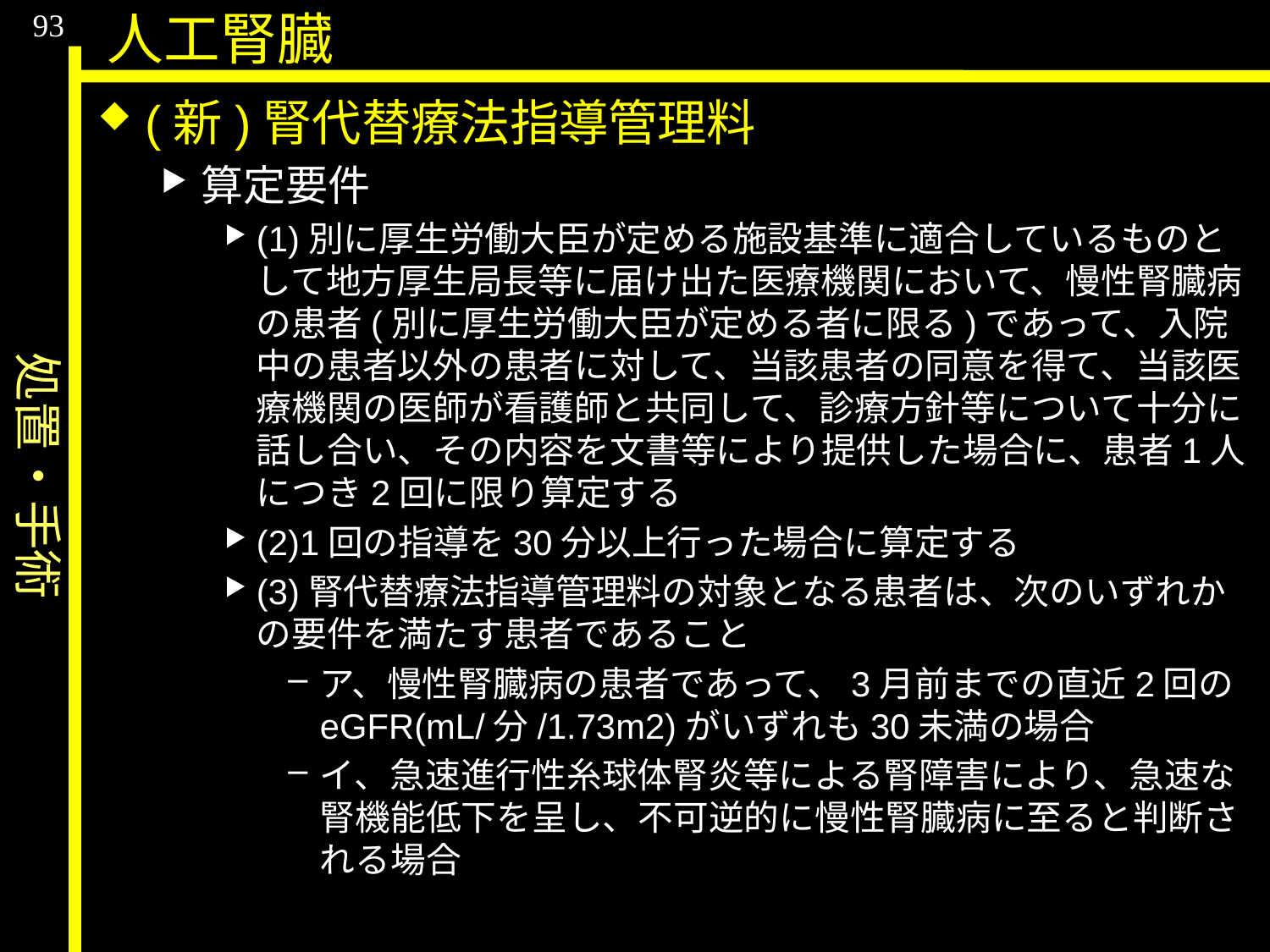

処置・手術
93
人工腎臓

(新)腎代替療法指導管理料
算定要件
(1)別に厚生労働大臣が定める施設基準に適合しているものとして地方厚生局長等に届け出た医療機関において、慢性腎臓病の患者(別に厚生労働大臣が定める者に限る)であって、入院中の患者以外の患者に対して、当該患者の同意を得て、当該医療機関の医師が看護師と共同して、診療方針等について十分に話し合い、その内容を文書等により提供した場合に、患者1人につき2回に限り算定する
(2)1回の指導を30分以上行った場合に算定する
(3)腎代替療法指導管理料の対象となる患者は、次のいずれかの要件を満たす患者であること
ア、慢性腎臓病の患者であって、3月前までの直近2回のeGFR(mL/分/1.73m2)がいずれも30未満の場合
イ、急速進行性糸球体腎炎等による腎障害により、急速な腎機能低下を呈し、不可逆的に慢性腎臓病に至ると判断される場合